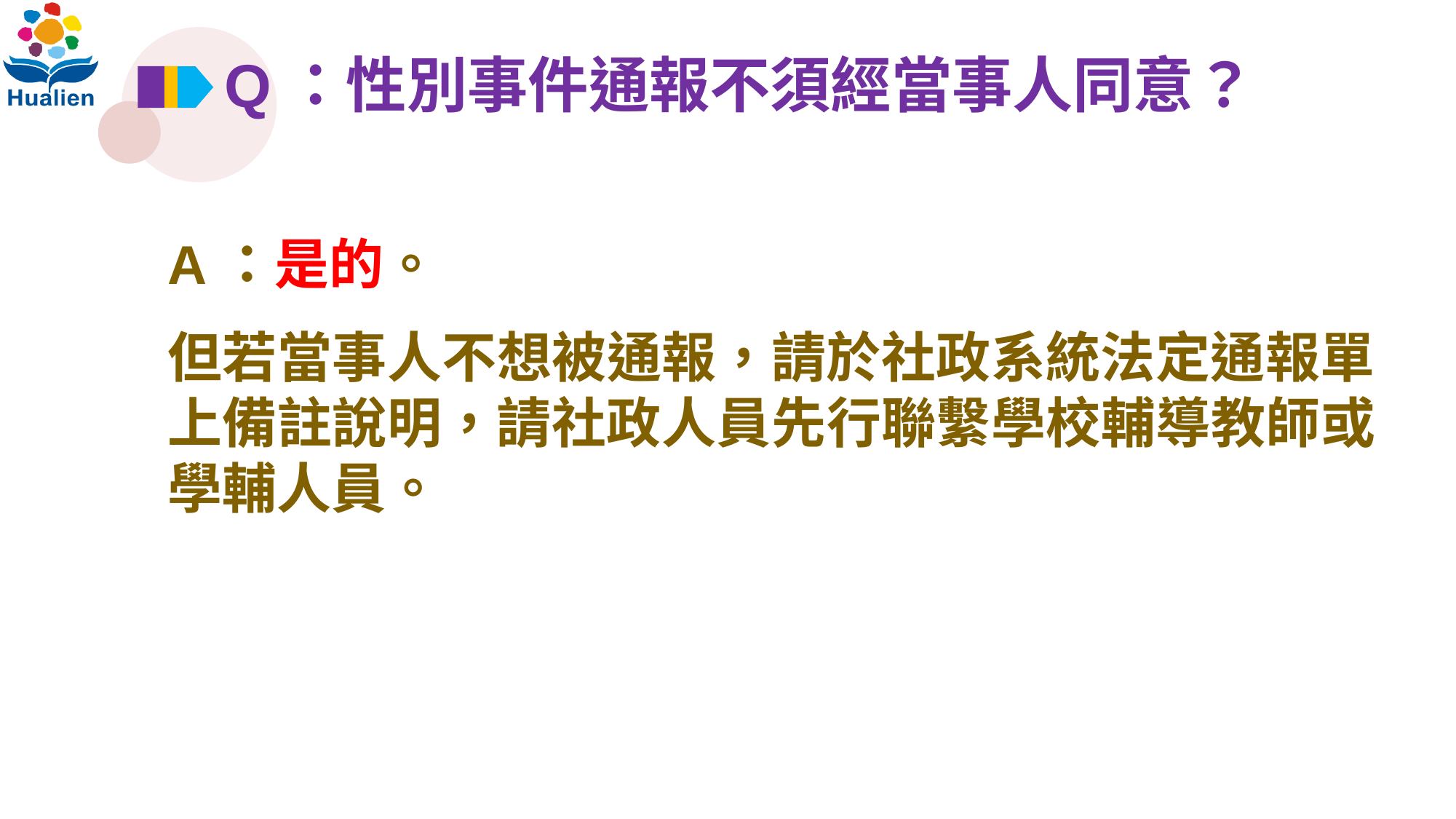

Q：性別事件通報不須經當事人同意？

A：是的。
但若當事人不想被通報，請於社政系統法定通報單上備註說明，請社政人員先行聯繫學校輔導教師或學輔人員。